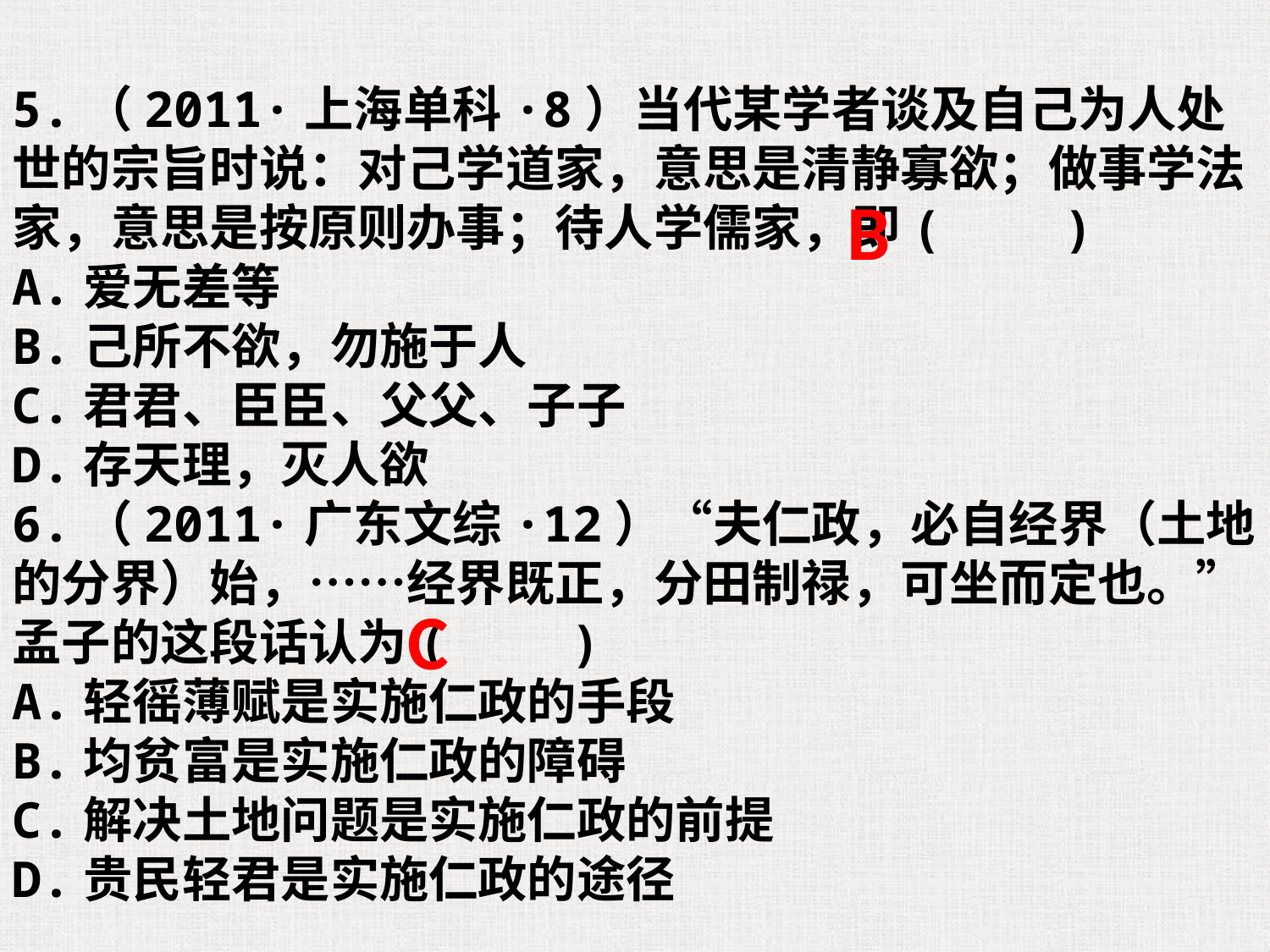

5.（2011·上海单科·8）当代某学者谈及自己为人处世的宗旨时说：对己学道家，意思是清静寡欲；做事学法家，意思是按原则办事；待人学儒家，即(　　)
A.爱无差等
B.己所不欲，勿施于人
C.君君、臣臣、父父、子子
D.存天理，灭人欲
6.（2011·广东文综·12）“夫仁政，必自经界（土地的分界）始，……经界既正，分田制禄，可坐而定也。”孟子的这段话认为(　　)
A.轻徭薄赋是实施仁政的手段
B.均贫富是实施仁政的障碍
C.解决土地问题是实施仁政的前提
D.贵民轻君是实施仁政的途径

B
C